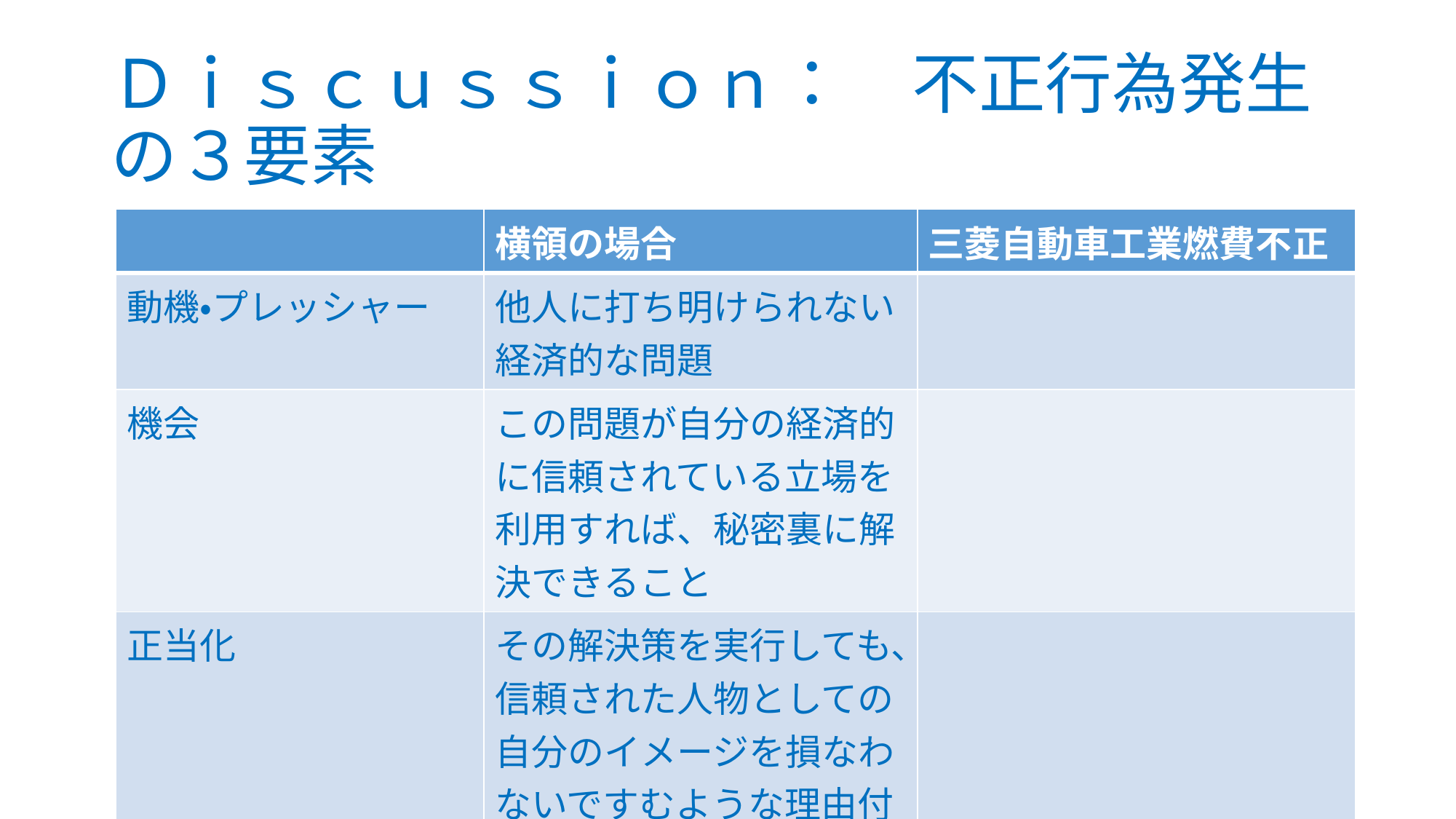

# Ｄｉｓｃｕｓｓｉｏｎ：　不正行為発生の３要素
|  | 横領の場合 | 三菱自動車工業燃費不正 |
| --- | --- | --- |
| 動機・プレッシャー | 他人に打ち明けられない経済的な問題 |  |
| 機会 | この問題が自分の経済的に信頼されている立場を利用すれば、秘密裏に解決できること |  |
| 正当化 | その解決策を実行しても、信頼された人物としての自分のイメージを損なわないですむような理由付け |  |
12